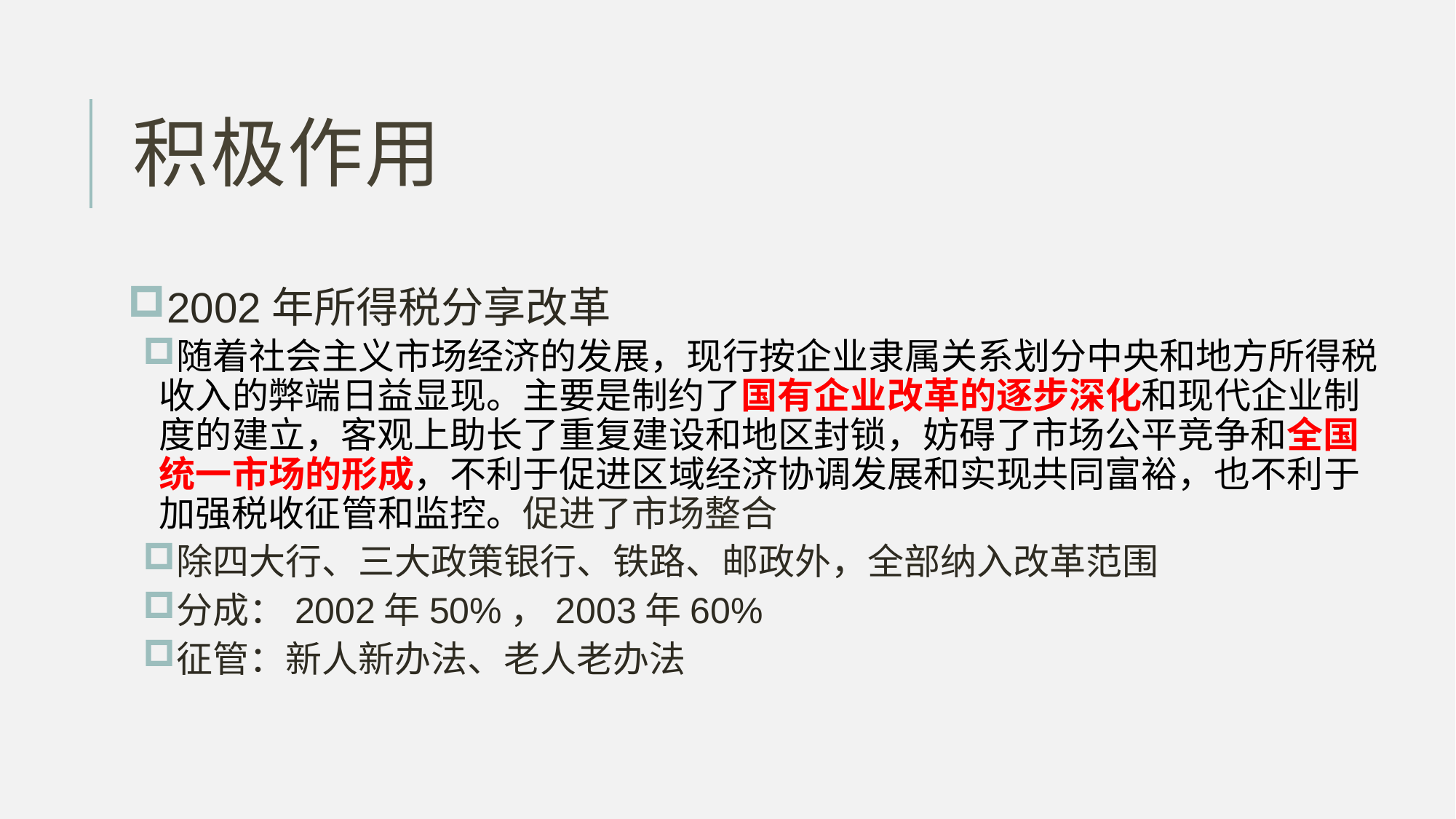

# 积极作用
2002年所得税分享改革
随着社会主义市场经济的发展，现行按企业隶属关系划分中央和地方所得税收入的弊端日益显现。主要是制约了国有企业改革的逐步深化和现代企业制度的建立，客观上助长了重复建设和地区封锁，妨碍了市场公平竞争和全国统一市场的形成，不利于促进区域经济协调发展和实现共同富裕，也不利于加强税收征管和监控。促进了市场整合
除四大行、三大政策银行、铁路、邮政外，全部纳入改革范围
分成：2002年50%，2003年60%
征管：新人新办法、老人老办法